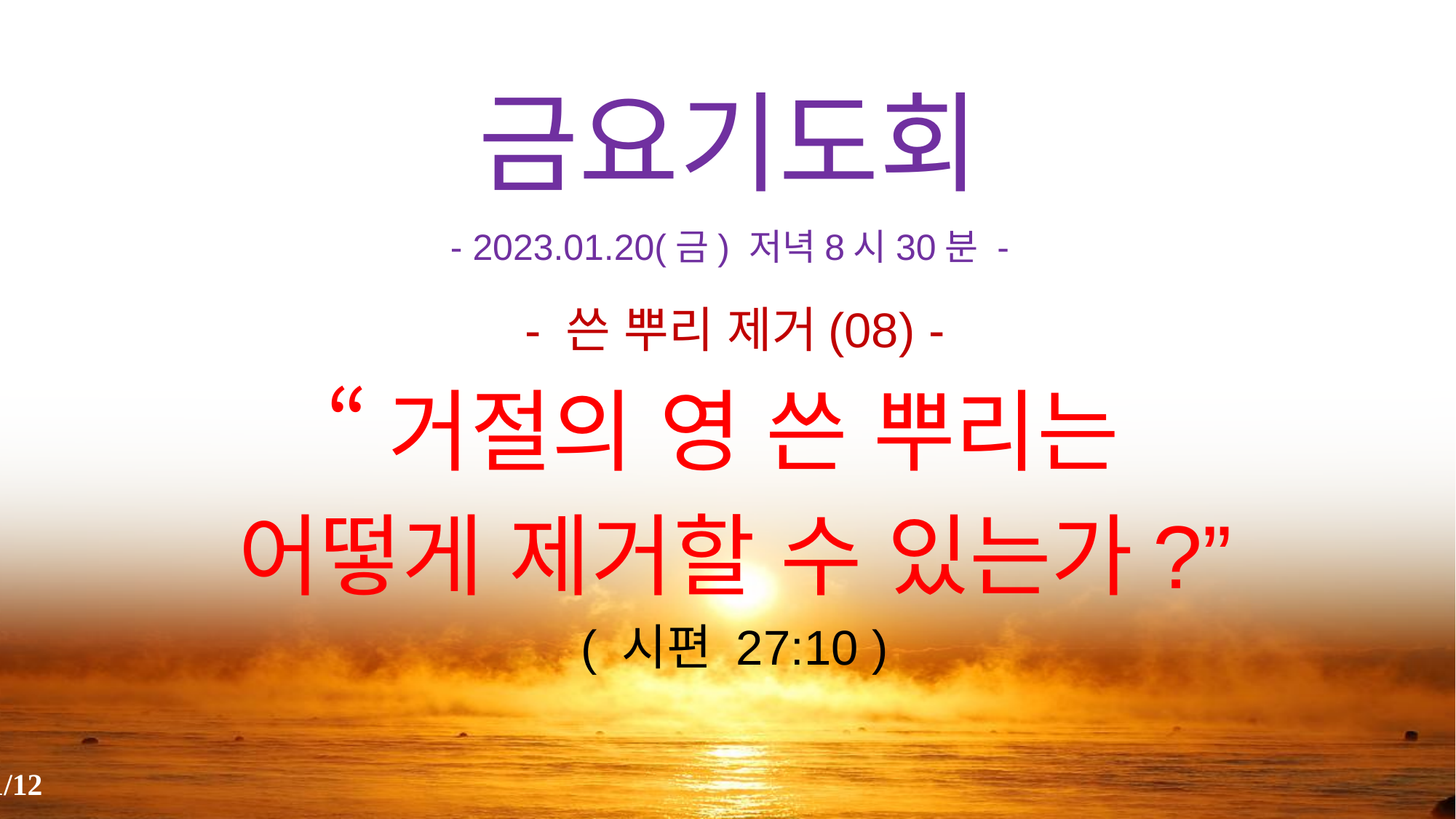

# 금요기도회
- 2023.01.20(금) 저녁8시30분 -
- 쓴 뿌리 제거(08) -
“거절의 영 쓴 뿌리는
어떻게 제거할 수 있는가?”
( 시편 27:10 )